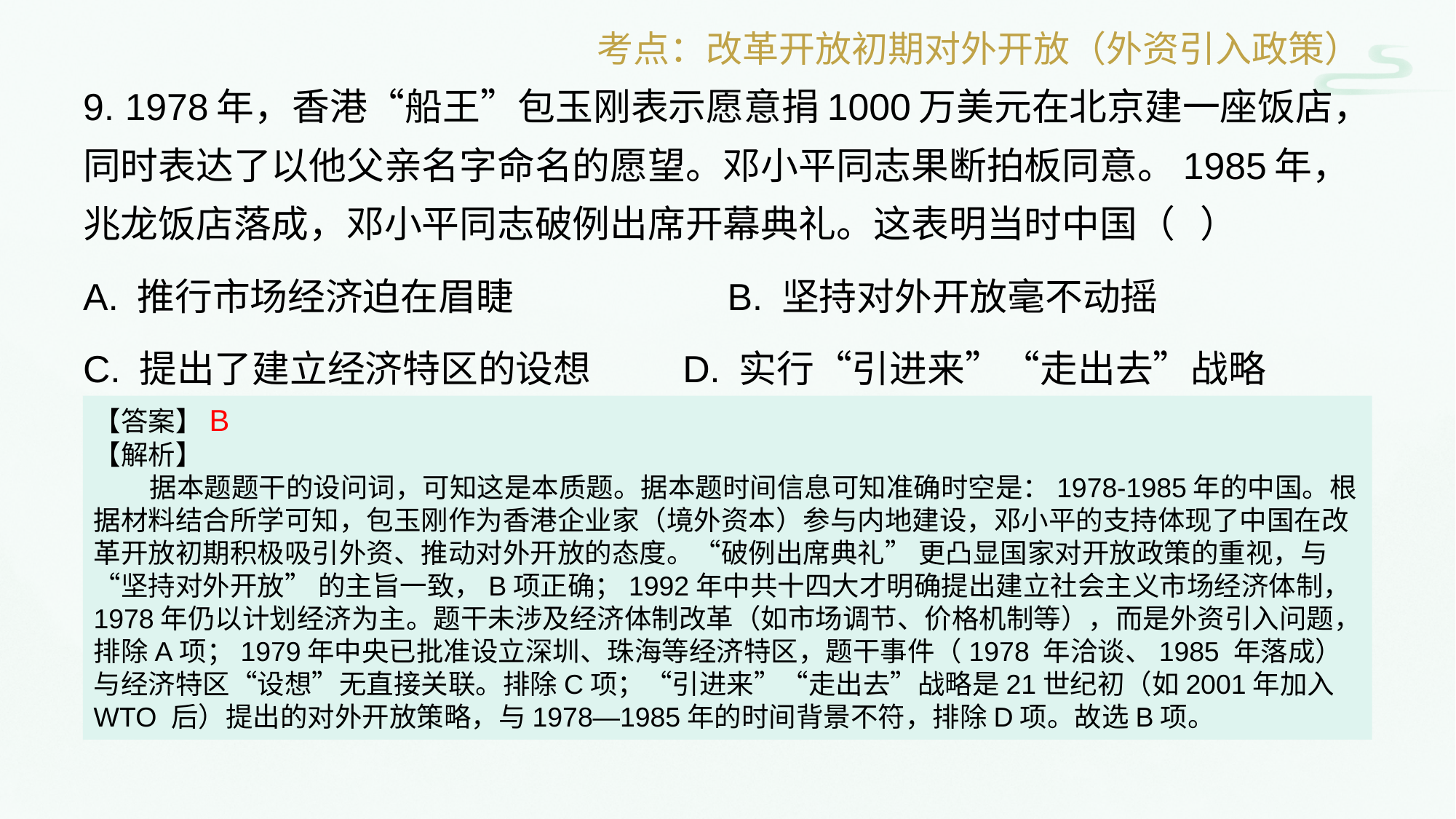

考点：改革开放初期对外开放（外资引入政策）
9. 1978年，香港“船王”包玉刚表示愿意捐1000万美元在北京建一座饭店，同时表达了以他父亲名字命名的愿望。邓小平同志果断拍板同意。1985年，兆龙饭店落成，邓小平同志破例出席开幕典礼。这表明当时中国（   ）
A. 推行市场经济迫在眉睫	                  B. 坚持对外开放毫不动摇
C. 提出了建立经济特区的设想          D. 实行“引进来”“走出去”战略
【答案】B
【解析】
        据本题题干的设问词，可知这是本质题。据本题时间信息可知准确时空是：1978-1985年的中国。根据材料结合所学可知，包玉刚作为香港企业家（境外资本）参与内地建设，邓小平的支持体现了中国在改革开放初期积极吸引外资、推动对外开放的态度。“破例出席典礼” 更凸显国家对开放政策的重视，与“坚持对外开放” 的主旨一致，B项正确；1992年中共十四大才明确提出建立社会主义市场经济体制，1978年仍以计划经济为主。题干未涉及经济体制改革（如市场调节、价格机制等），而是外资引入问题，排除A项；1979年中央已批准设立深圳、珠海等经济特区，题干事件（1978 年洽谈、1985 年落成）与经济特区“设想”无直接关联。排除C项；“引进来”“走出去”战略是21世纪初（如2001年加入 WTO 后）提出的对外开放策略，与1978—1985年的时间背景不符，排除D项。故选B项。